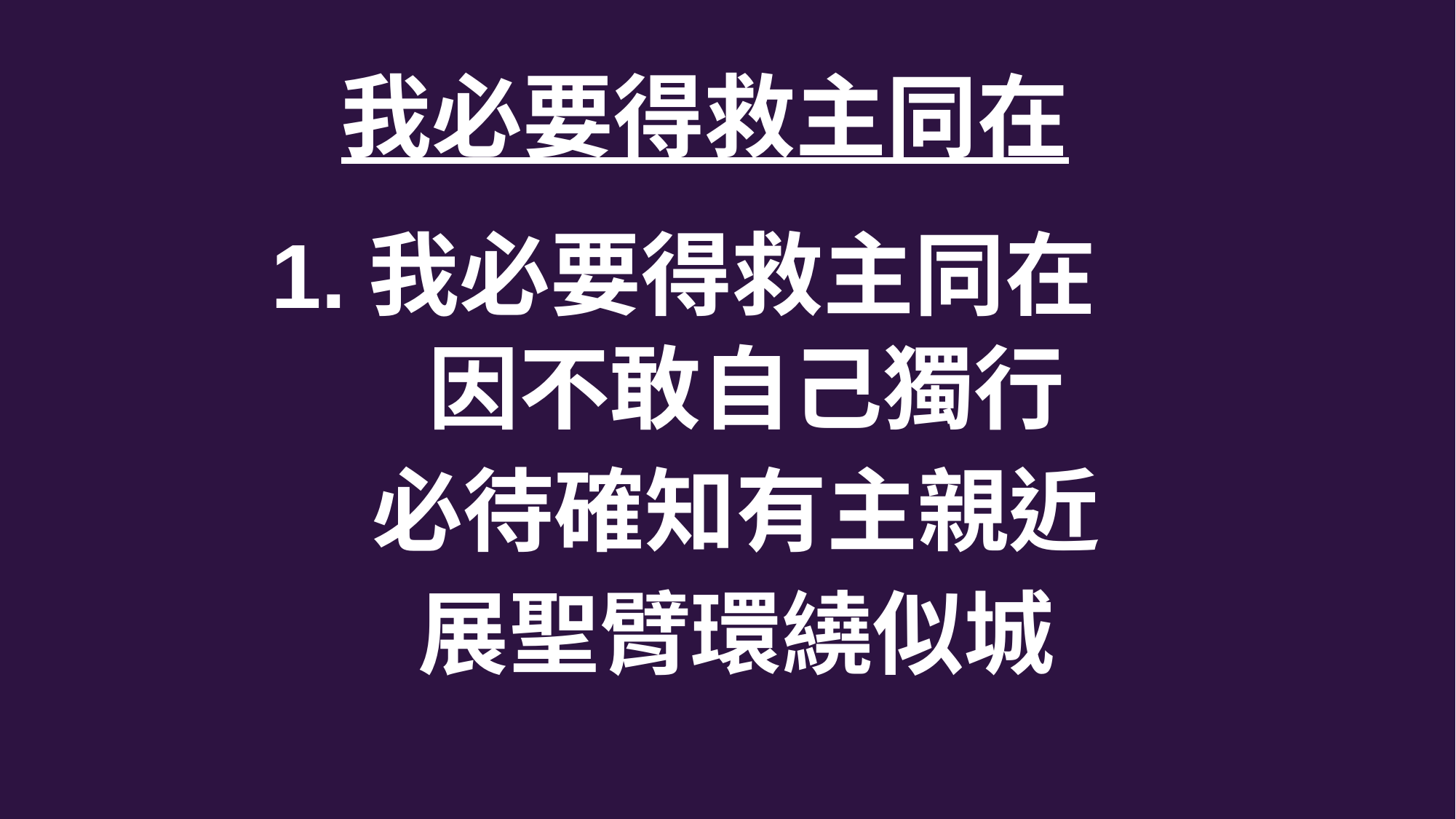

我必要得救主同在

1.我必要得救主同在
     因不敢自己獨行
    必待確知有主親近
    展聖臂環繞似城